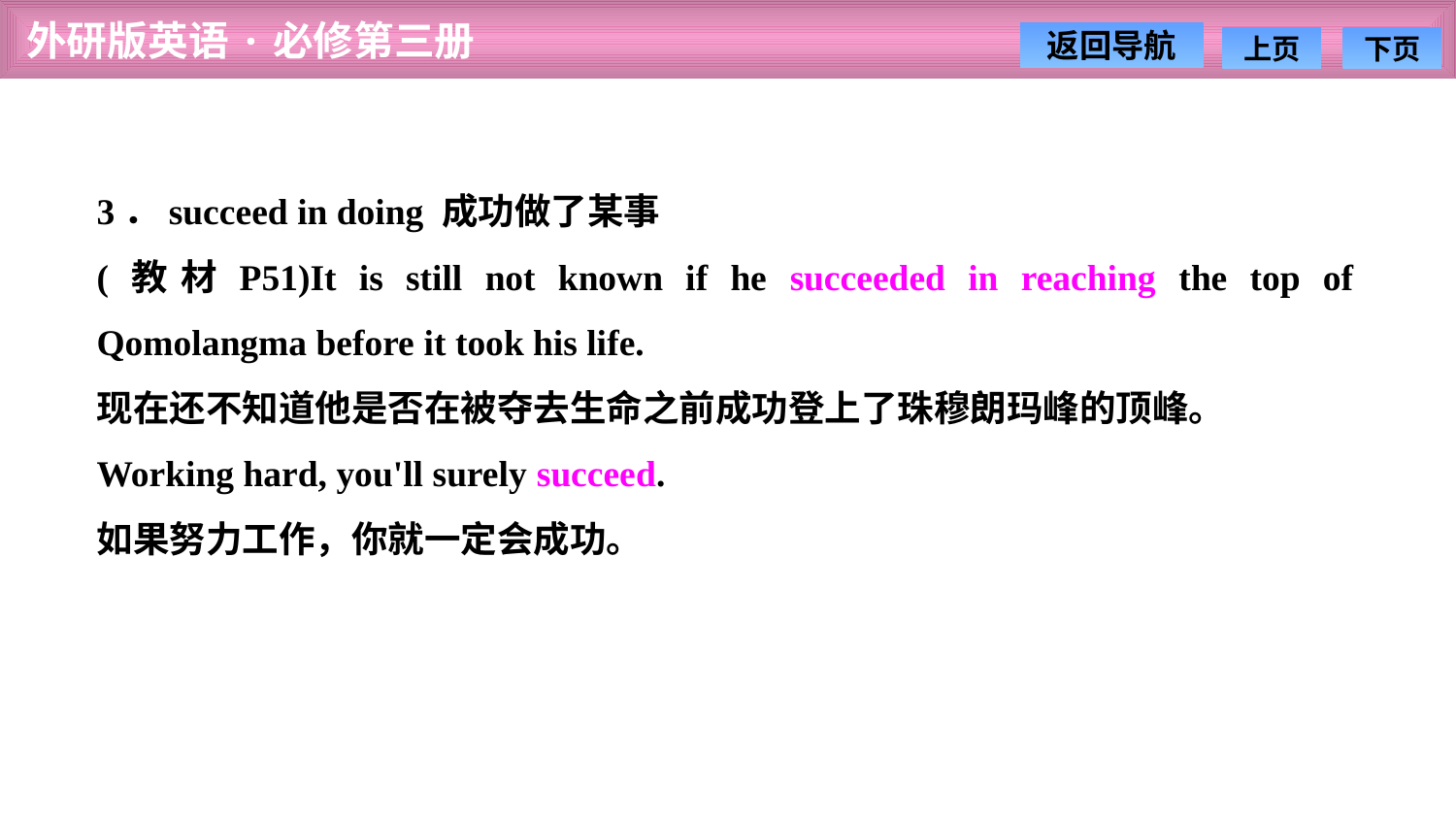

3．succeed in doing 成功做了某事
(教材P51)It is still not known if he succeeded in reaching the top of Qomolangma before it took his life.
现在还不知道他是否在被夺去生命之前成功登上了珠穆朗玛峰的顶峰。
Working hard, you'll surely succeed.
如果努力工作，你就一定会成功。